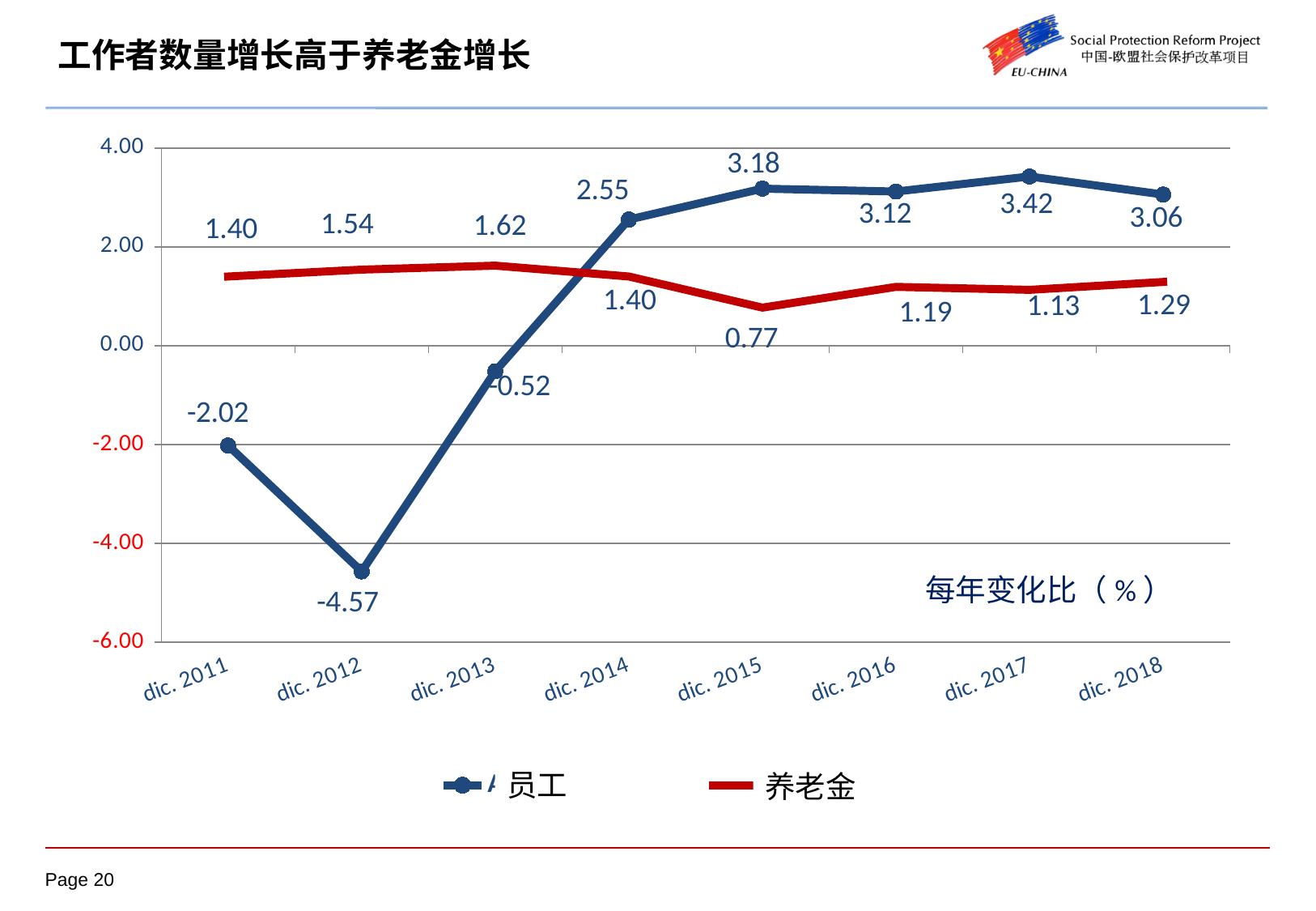

# 工作者数量增长高于养老金增长

[unsupported chart]

每年变化比（%）
员工
养老金